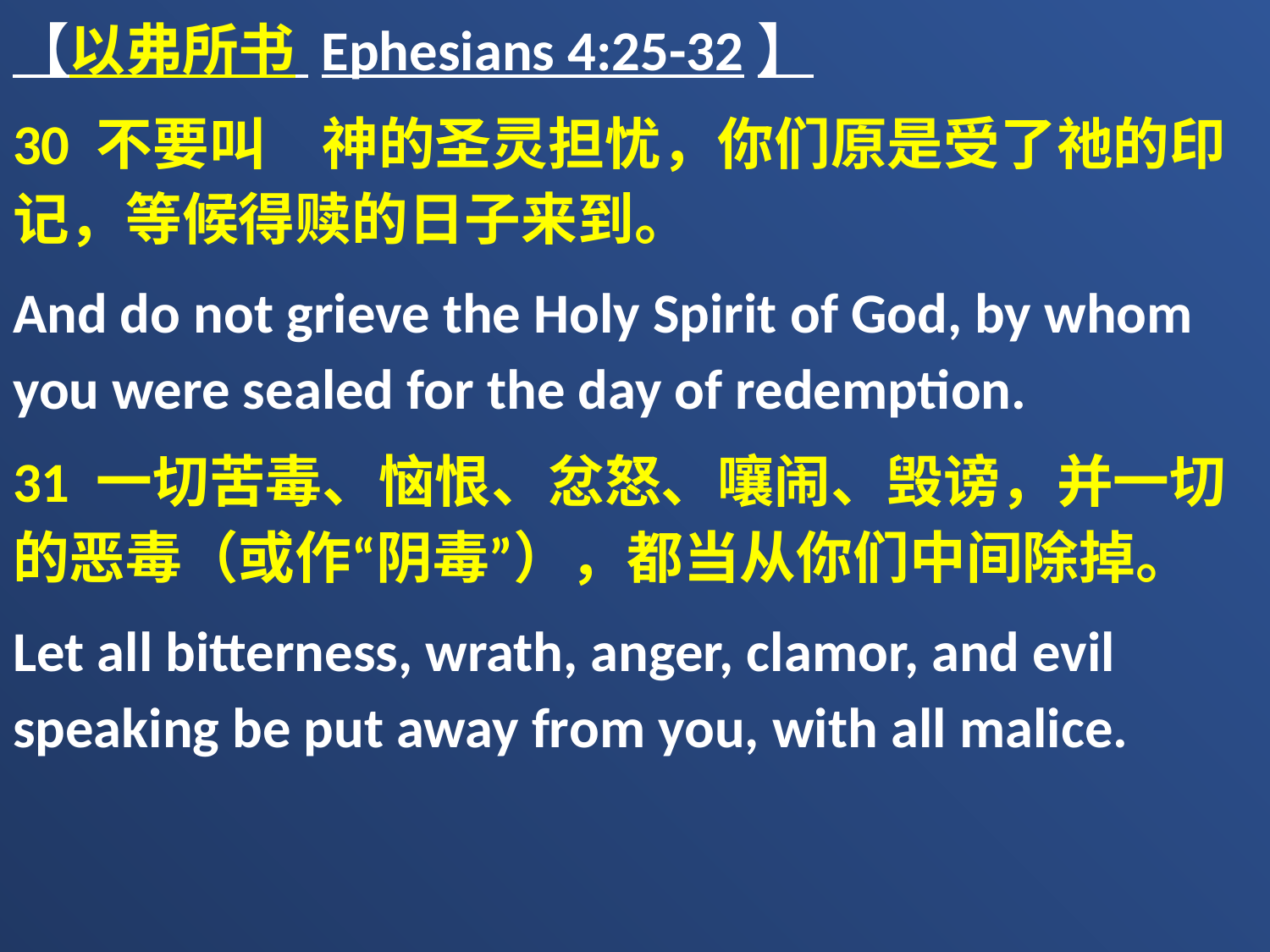

【以弗所书 Ephesians 4:25-32】
30 不要叫　神的圣灵担忧，你们原是受了祂的印记，等候得赎的日子来到。
And do not grieve the Holy Spirit of God, by whom you were sealed for the day of redemption.
31 一切苦毒、恼恨、忿怒、嚷闹、毁谤，并一切的恶毒（或作“阴毒”），都当从你们中间除掉。
Let all bitterness, wrath, anger, clamor, and evil speaking be put away from you, with all malice.